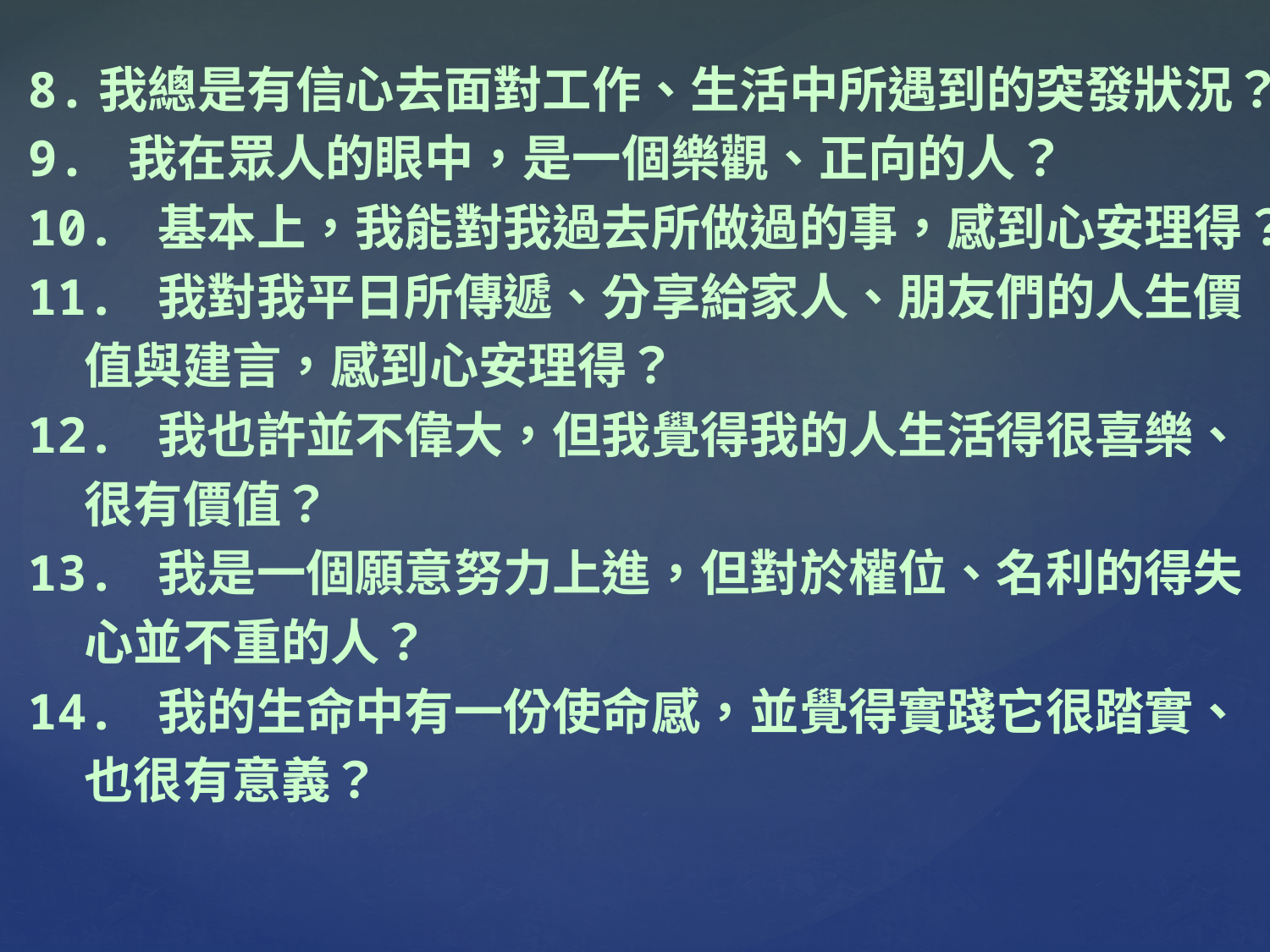

8.我總是有信心去面對工作、生活中所遇到的突發狀況？
9. 我在眾人的眼中，是一個樂觀、正向的人？
10. 基本上，我能對我過去所做過的事，感到心安理得？
11. 我對我平日所傳遞、分享給家人、朋友們的人生價
    值與建言，感到心安理得？
12. 我也許並不偉大，但我覺得我的人生活得很喜樂、
    很有價值？
13. 我是一個願意努力上進，但對於權位、名利的得失
    心並不重的人？
14. 我的生命中有一份使命感，並覺得實踐它很踏實、
    也很有意義？
#